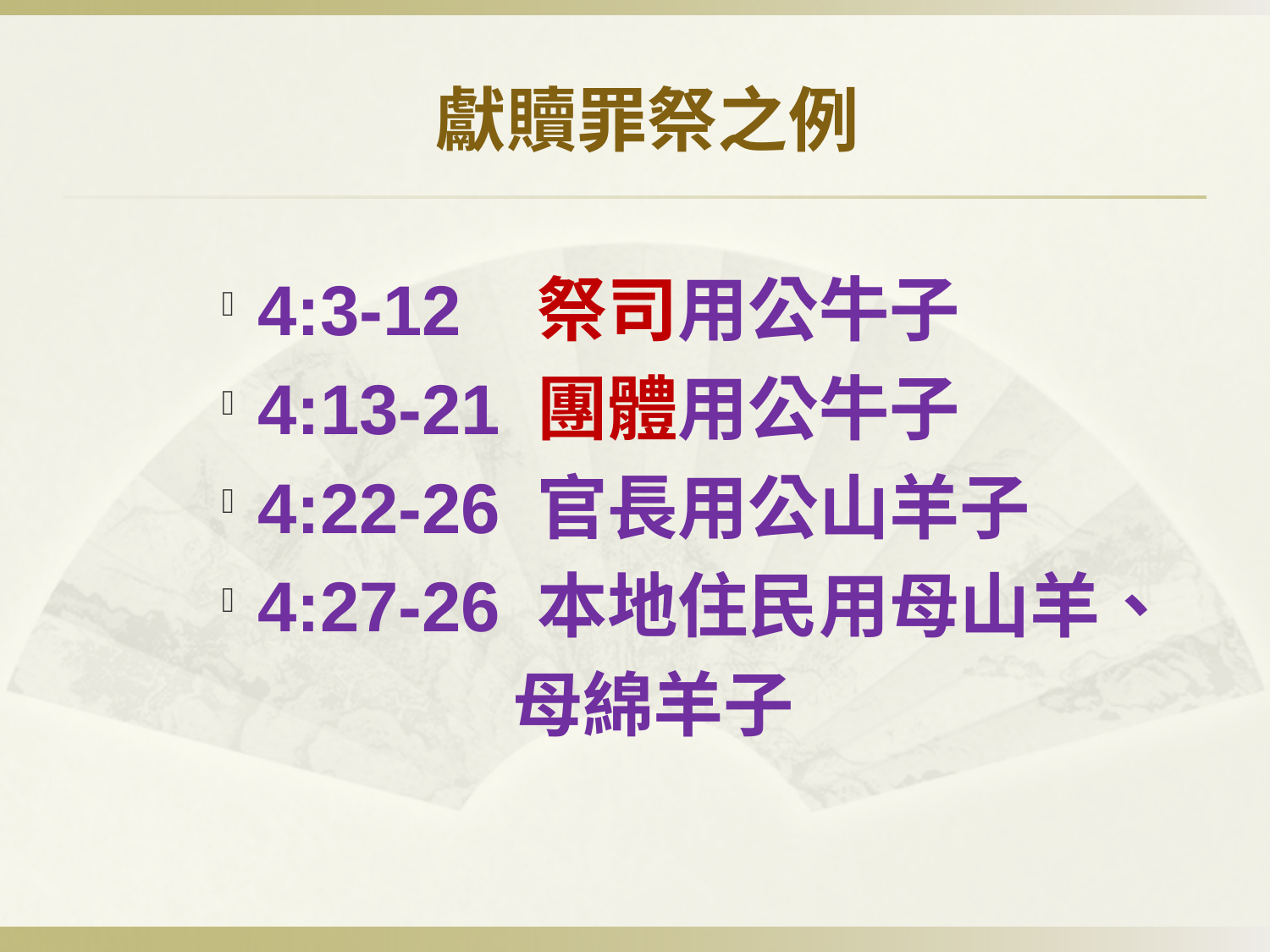

# 獻贖罪祭之例
4:3-12   祭司用公牛子
4:13-21 團體用公牛子
4:22-26 官長用公山羊子
4:27-26 本地住民用母山羊、
                 母綿羊子